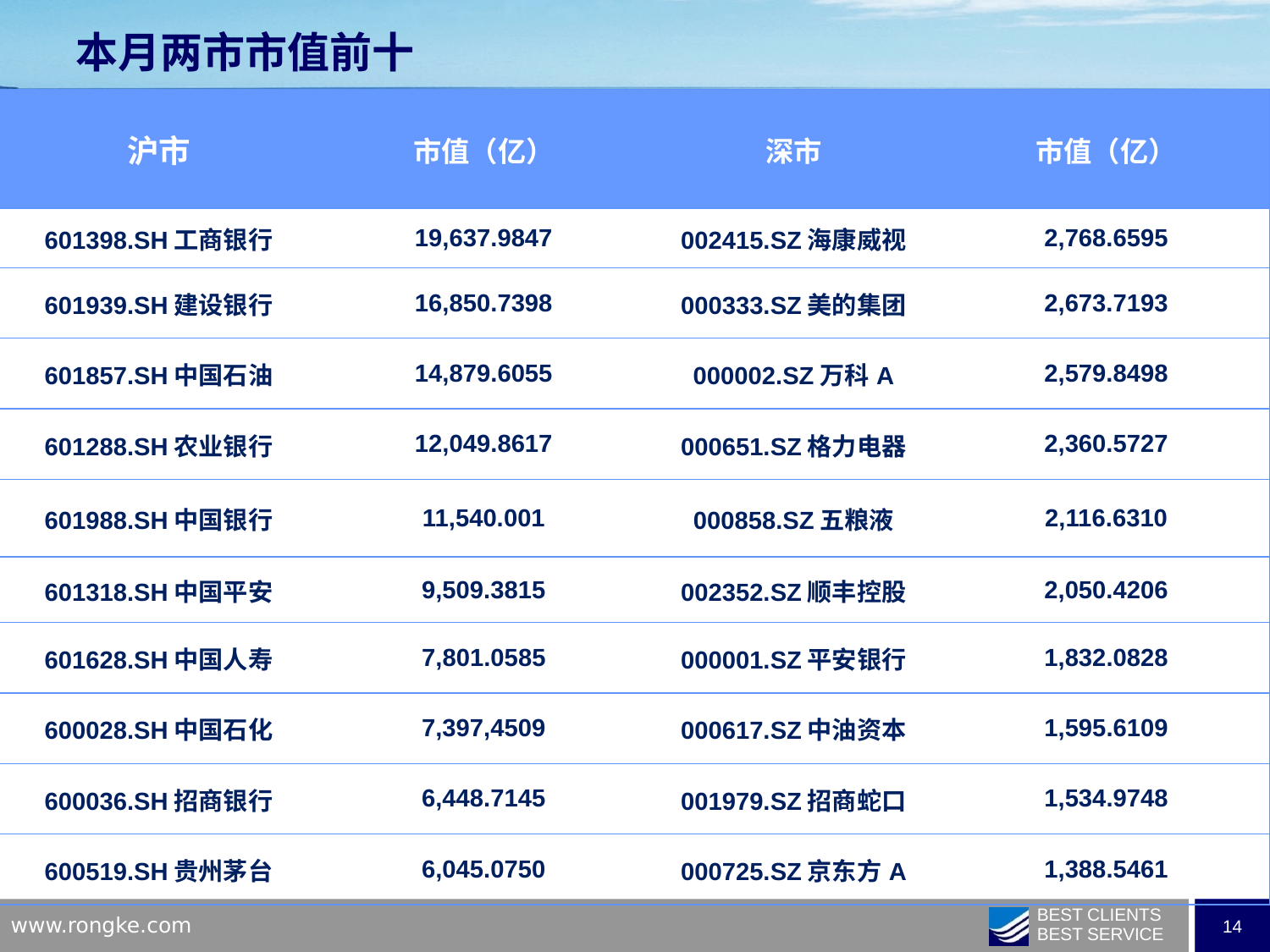

本月两市市值前十
| 沪市 | 市值（亿） | 深市 | 市值（亿） |
| --- | --- | --- | --- |
| 601398.SH工商银行 | 19,637.9847 | 002415.SZ海康威视 | 2,768.6595 |
| 601939.SH建设银行 | 16,850.7398 | 000333.SZ美的集团 | 2,673.7193 |
| 601857.SH中国石油 | 14,879.6055 | 000002.SZ万科A | 2,579.8498 |
| 601288.SH农业银行 | 12,049.8617 | 000651.SZ格力电器 | 2,360.5727 |
| 601988.SH中国银行 | 11,540.001 | 000858.SZ五粮液 | 2,116.6310 |
| 601318.SH中国平安 | 9,509.3815 | 002352.SZ顺丰控股 | 2,050.4206 |
| 601628.SH中国人寿 | 7,801.0585 | 000001.SZ平安银行 | 1,832.0828 |
| 600028.SH中国石化 | 7,397,4509 | 000617.SZ中油资本 | 1,595.6109 |
| 600036.SH招商银行 | 6,448.7145 | 001979.SZ招商蛇口 | 1,534.9748 |
| 600519.SH贵州茅台 | 6,045.0750 | 000725.SZ京东方A | 1,388.5461 |